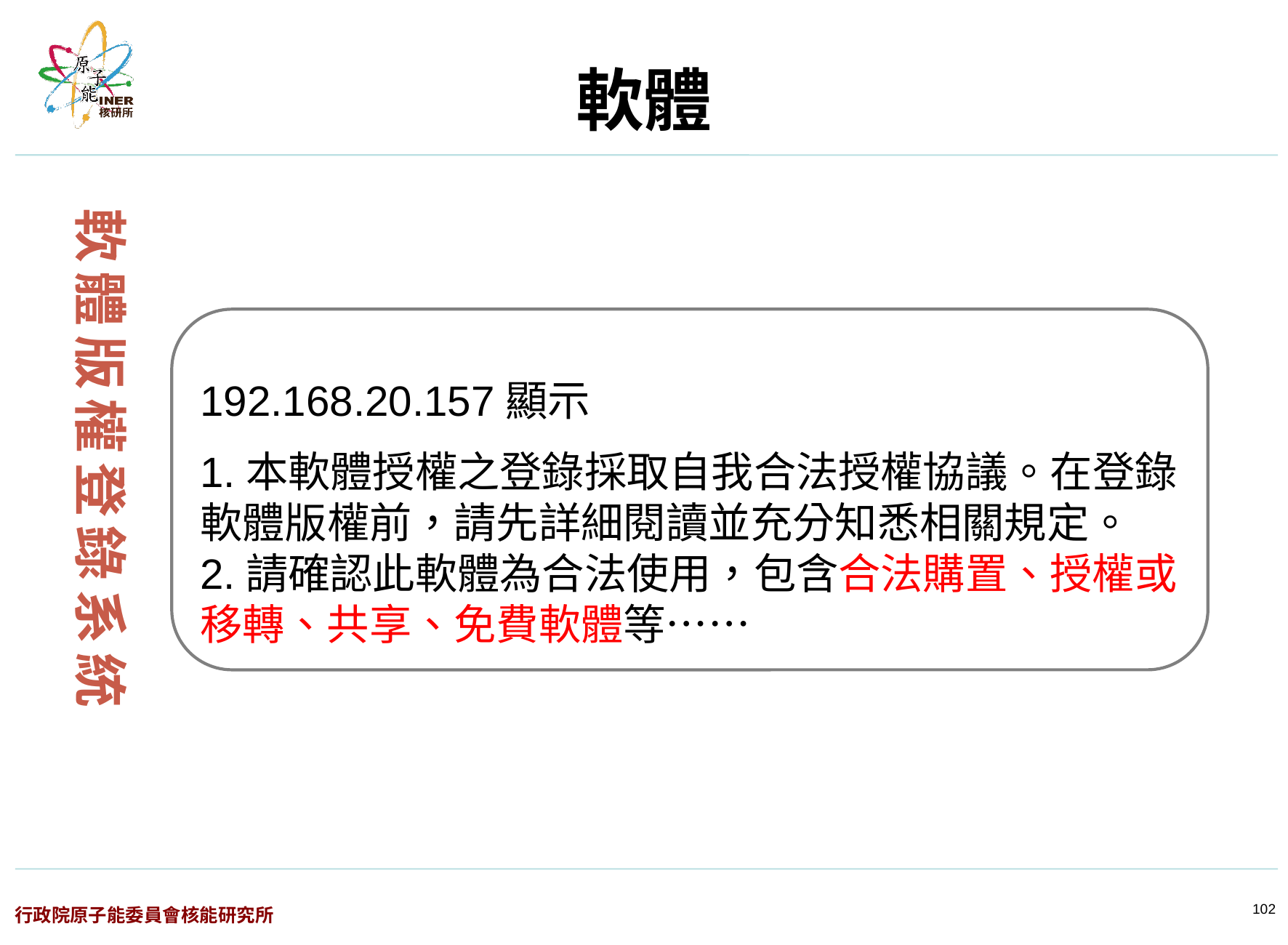

軟體
軟體版權登錄系統

192.168.20.157顯示

1.本軟體授權之登錄採取自我合法授權協議。在登錄軟體版權前，請先詳細閱讀並充分知悉相關規定。
2.請確認此軟體為合法使用，包含合法購置、授權或移轉、共享、免費軟體等……